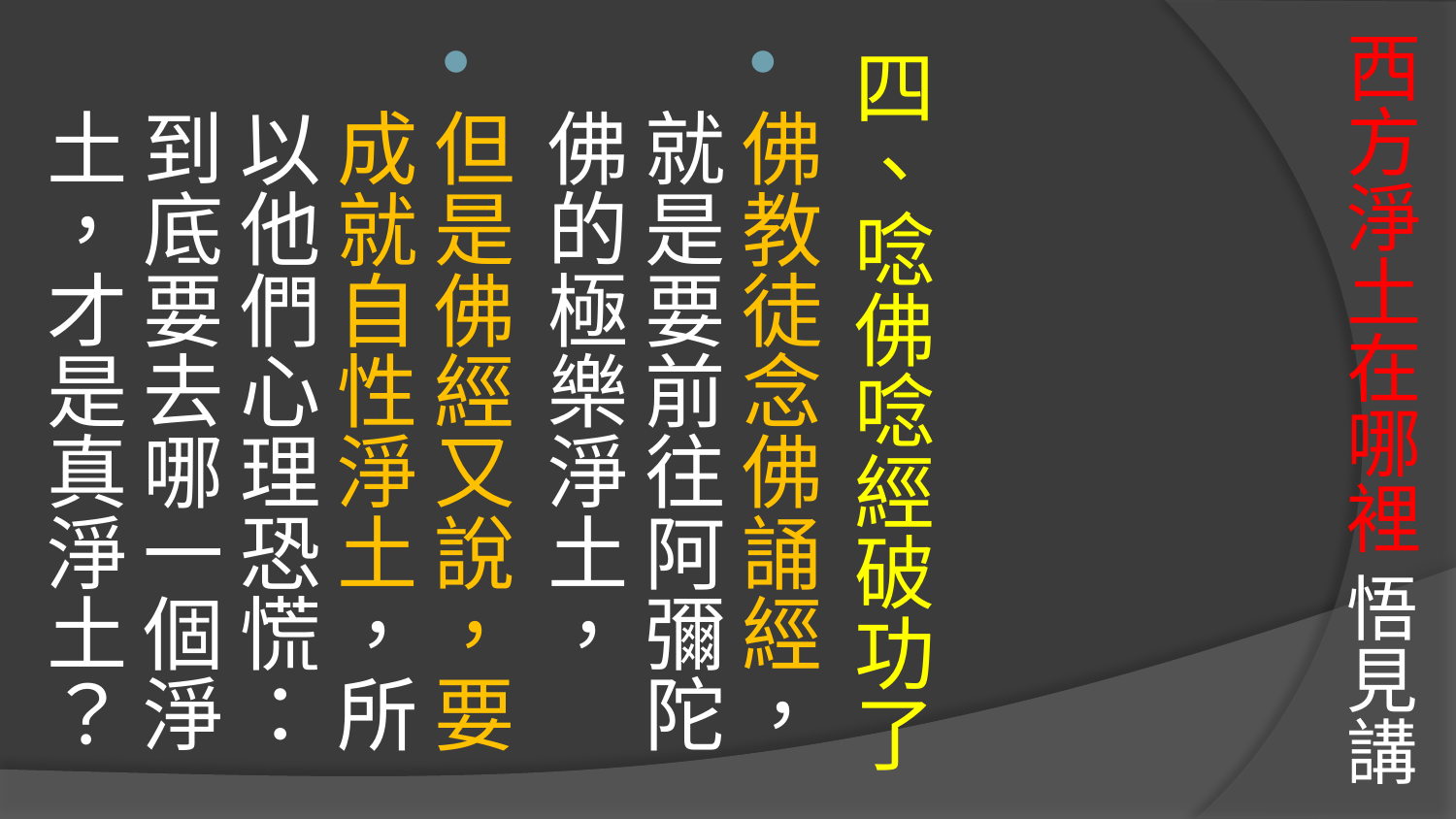

# 西方淨土在哪裡 悟見講
四、唸佛唸經破功了
佛教徒念佛誦經，就是要前往阿彌陀佛的極樂淨土，
但是佛經又說，要成就自性淨土，所以他們心理恐慌：到底要去哪一個淨土，才是真淨土？